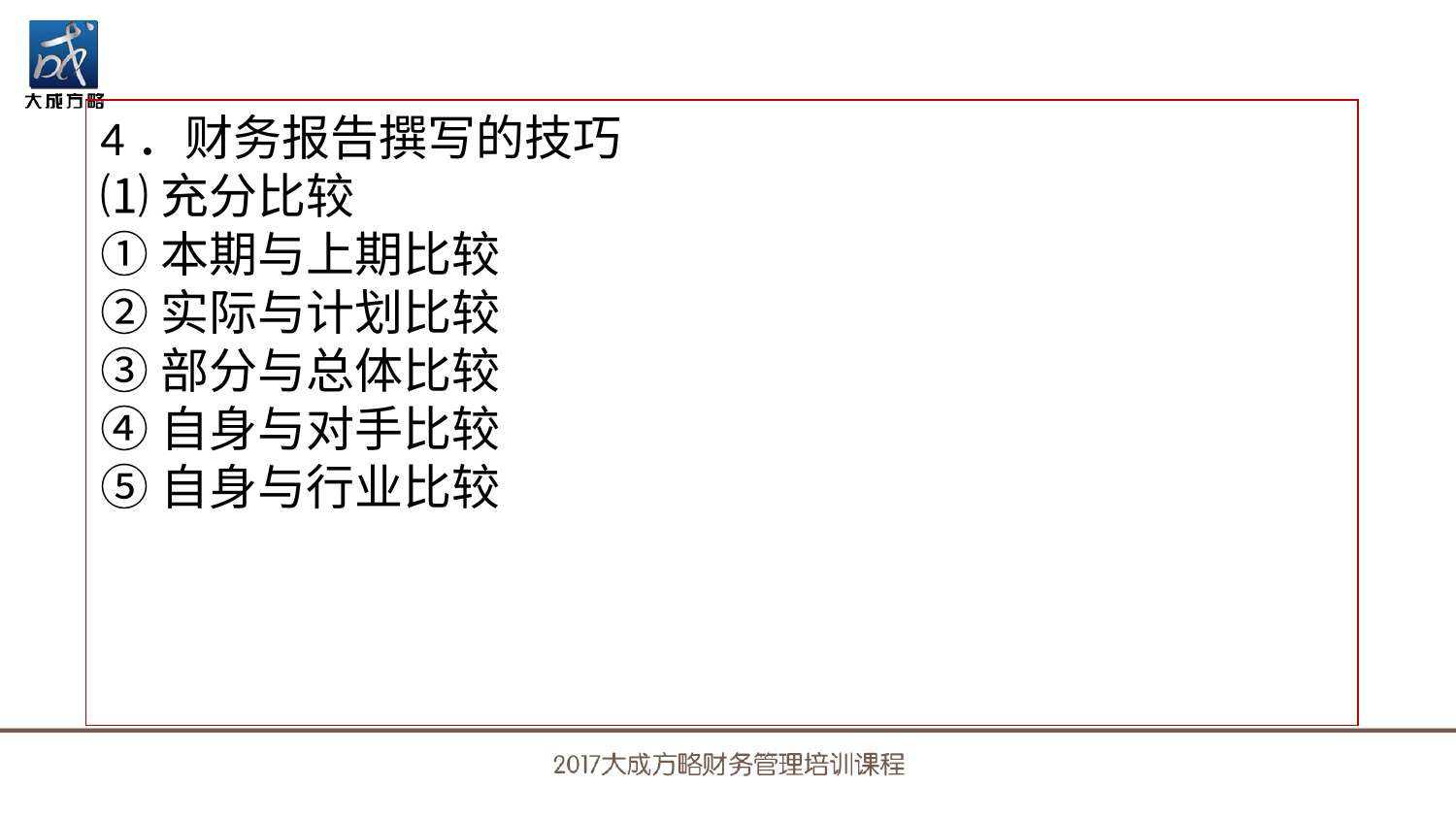

4．财务报告撰写的技巧
⑴充分比较
①本期与上期比较
②实际与计划比较
③部分与总体比较
④自身与对手比较
⑤自身与行业比较